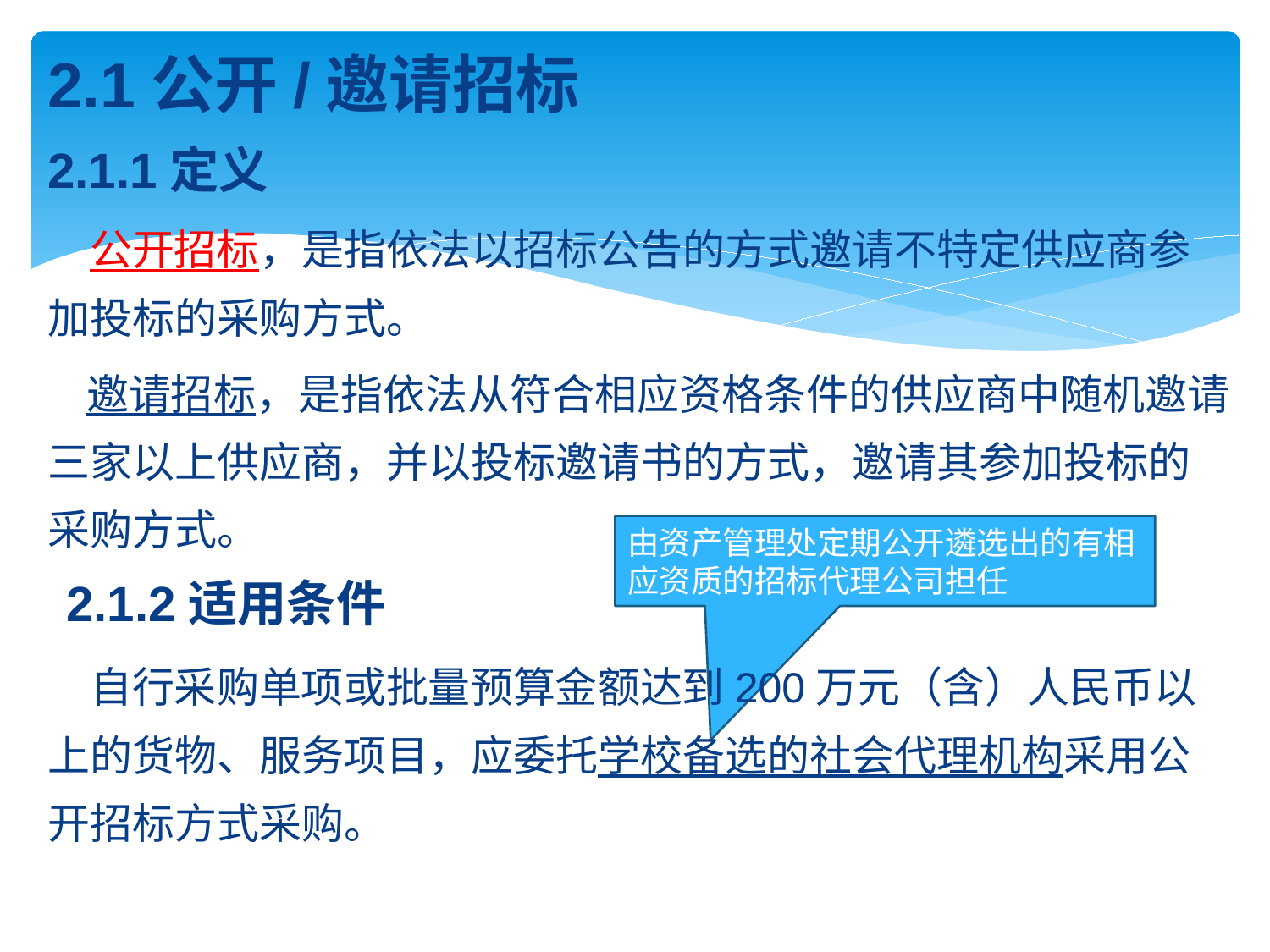

2.1公开/邀请招标
2.1.1定义
   公开招标，是指依法以招标公告的方式邀请不特定供应商参加投标的采购方式。
   邀请招标，是指依法从符合相应资格条件的供应商中随机邀请三家以上供应商，并以投标邀请书的方式，邀请其参加投标的采购方式。
 2.1.2适用条件
   自行采购单项或批量预算金额达到200万元（含）人民币以上的货物、服务项目，应委托学校备选的社会代理机构采用公开招标方式采购。
由资产管理处定期公开遴选出的有相应资质的招标代理公司担任